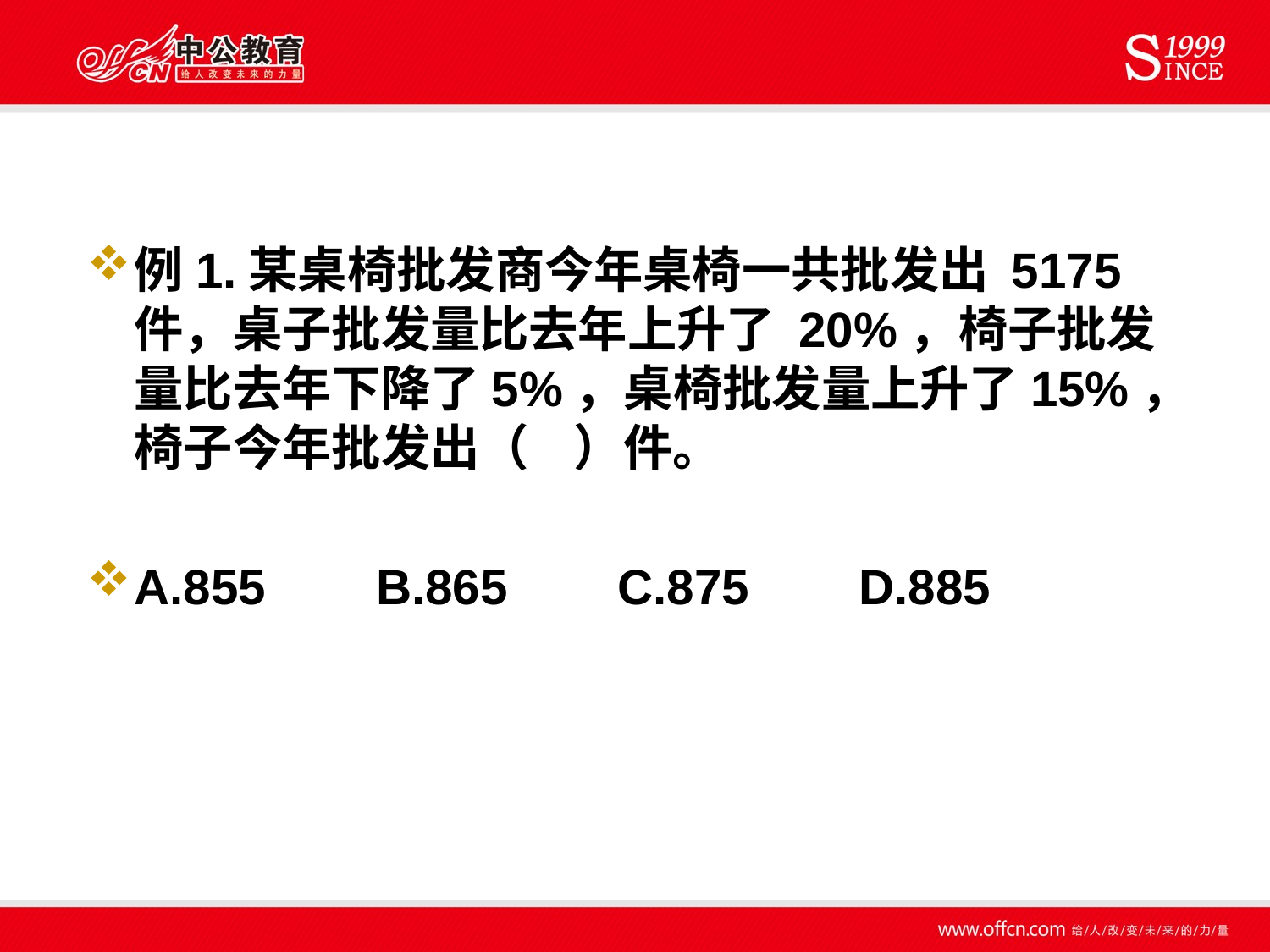

#
例1.某桌椅批发商今年桌椅一共批发出 5175 件，桌子批发量比去年上升了 20%，椅子批发量比去年下降了5%，桌椅批发量上升了15%，椅子今年批发出（    ）件。

A.855        B.865        C.875        D.885